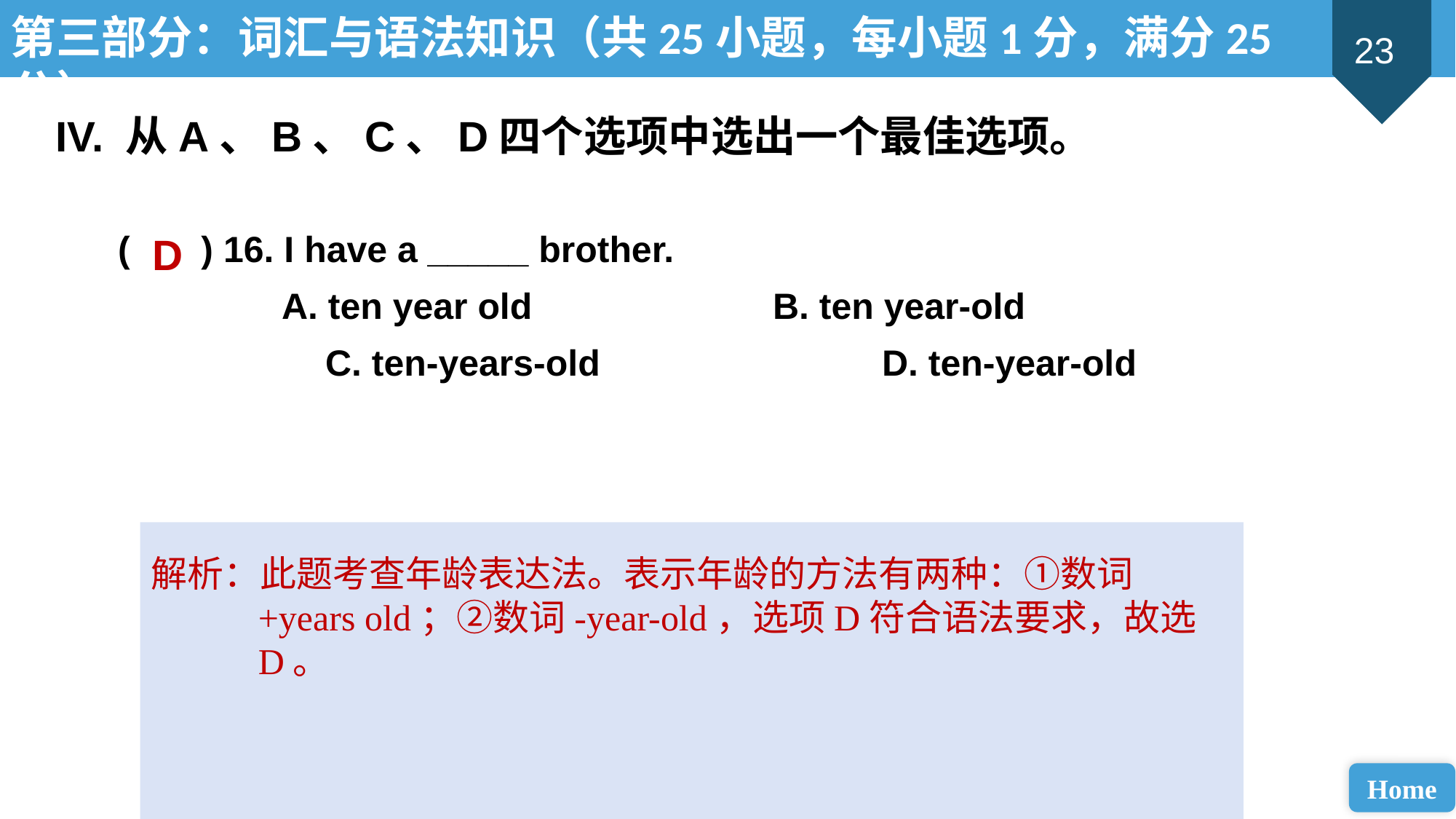

第三部分：词汇与语法知识（共25小题，每小题1分，满分25分）
IV. 从A、B、C、D四个选项中选出一个最佳选项。
(       ) 16. I have a _____ brother.
A. ten year old 			B. ten year-old
               C. ten-years-old 			D. ten-year-old
D

解析：此题考查年龄表达法。表示年龄的方法有两种：①数词+years old；②数词-year-old，选项D符合语法要求，故选D。